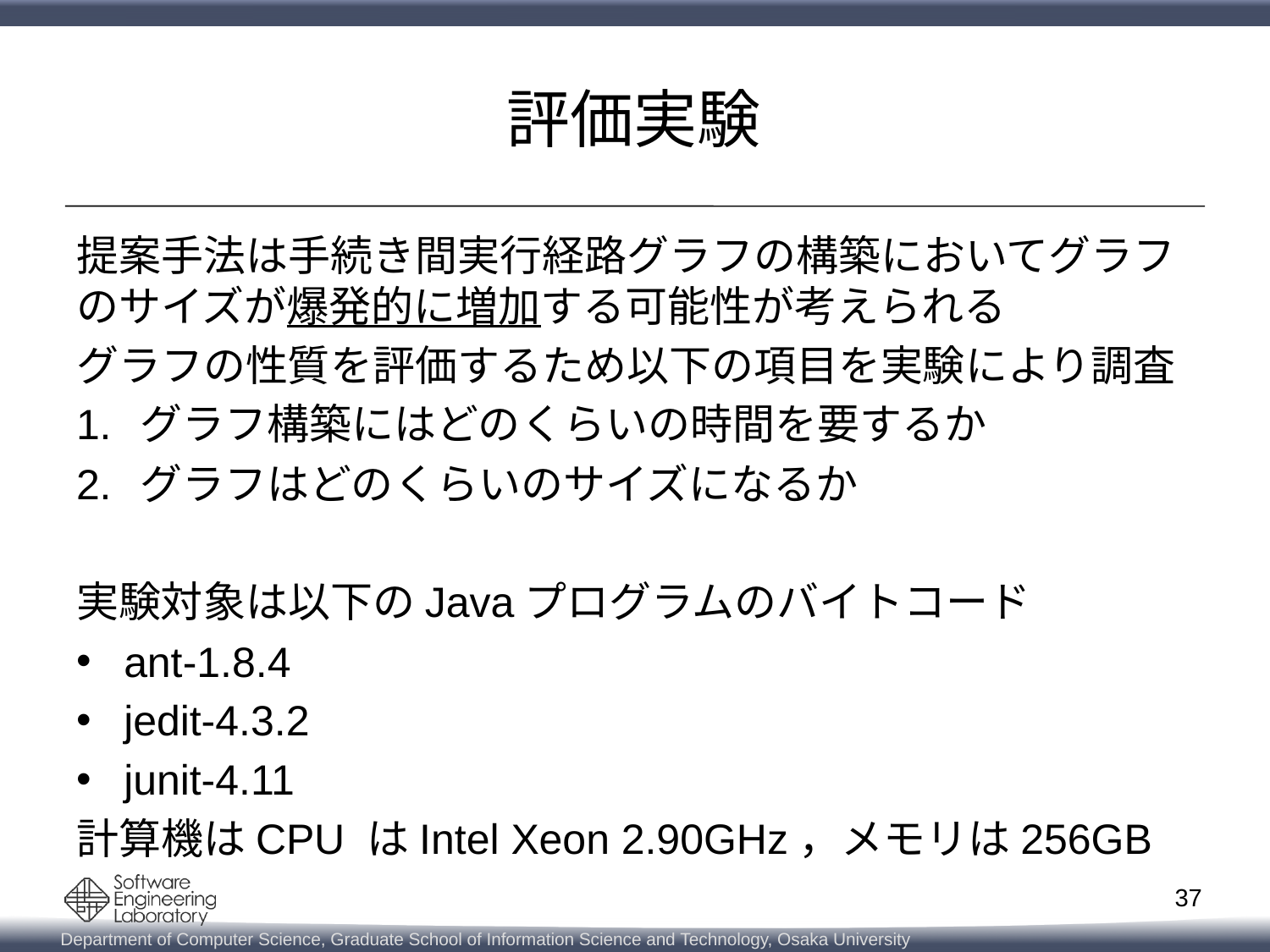

# 評価実験
提案手法は手続き間実行経路グラフの構築においてグラフのサイズが爆発的に増加する可能性が考えられる
グラフの性質を評価するため以下の項目を実験により調査
グラフ構築にはどのくらいの時間を要するか
グラフはどのくらいのサイズになるか

実験対象は以下のJavaプログラムのバイトコード
ant-1.8.4
jedit-4.3.2
junit-4.11
計算機はCPU はIntel Xeon 2.90GHz，メモリは256GB
37